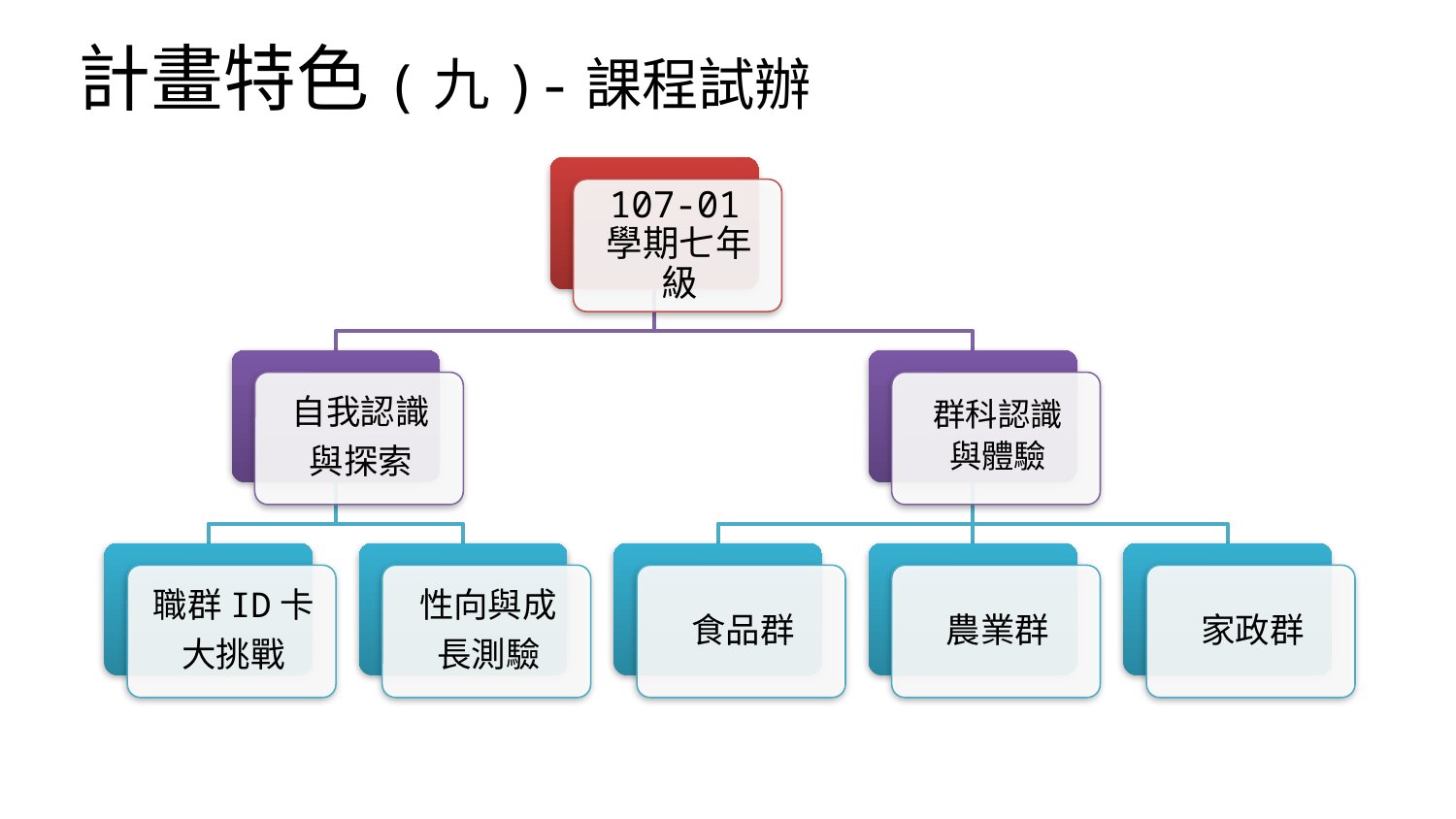

# 計畫特色(九)-課程試辦
107-01學期七年級
自我認識
與探索
職群ID卡
大挑戰
性向與成
長測驗
群科認識
與體驗
食品群
農業群
家政群